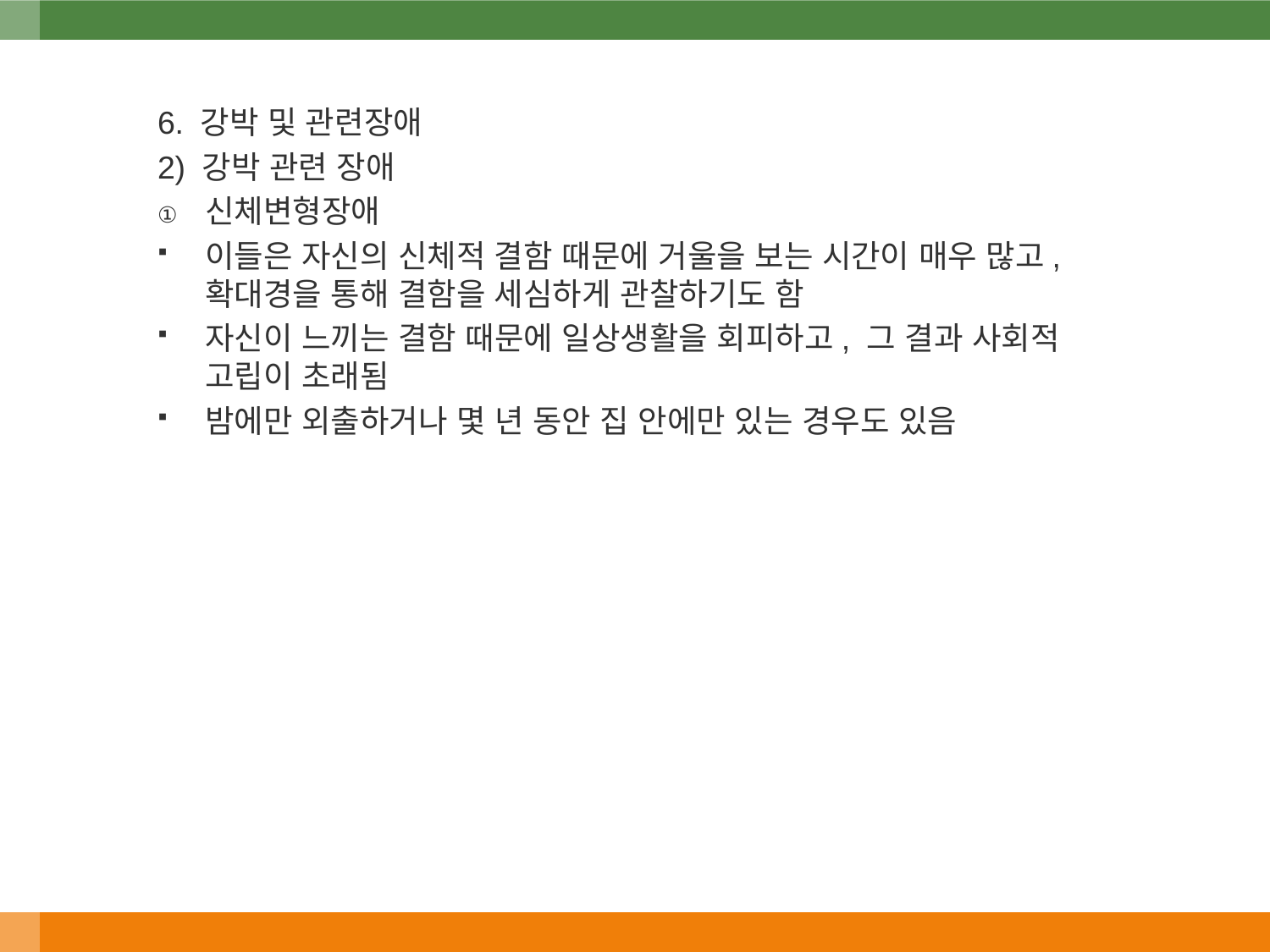

6. 강박 및 관련장애
2) 강박 관련 장애
신체변형장애
이들은 자신의 신체적 결함 때문에 거울을 보는 시간이 매우 많고, 확대경을 통해 결함을 세심하게 관찰하기도 함
자신이 느끼는 결함 때문에 일상생활을 회피하고, 그 결과 사회적 고립이 초래됨
밤에만 외출하거나 몇 년 동안 집 안에만 있는 경우도 있음